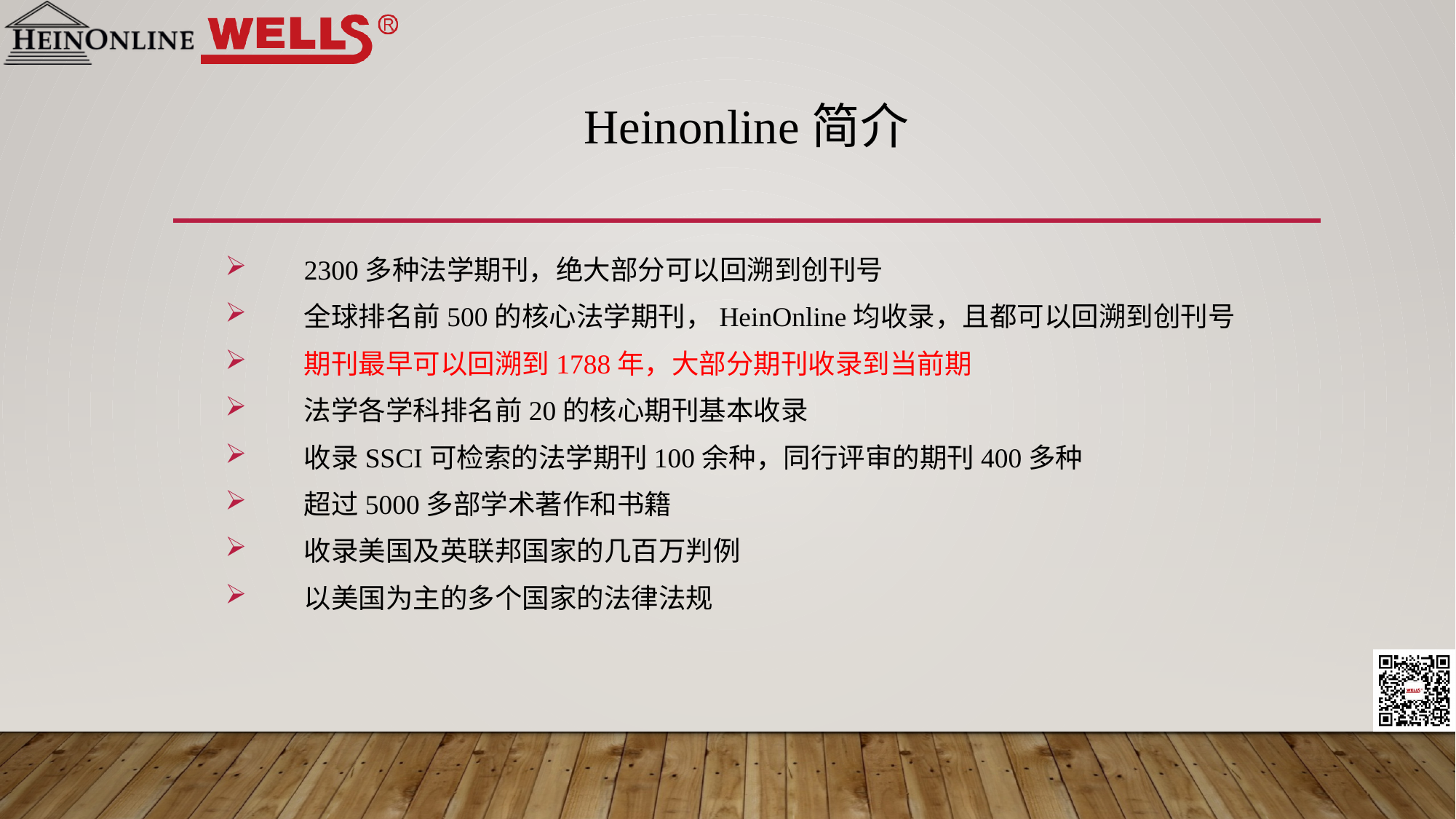

# Heinonline简介
2300多种法学期刊，绝大部分可以回溯到创刊号
全球排名前500的核心法学期刊，HeinOnline均收录，且都可以回溯到创刊号
期刊最早可以回溯到1788年，大部分期刊收录到当前期
法学各学科排名前20的核心期刊基本收录
收录SSCI可检索的法学期刊100余种，同行评审的期刊400多种
超过5000多部学术著作和书籍
收录美国及英联邦国家的几百万判例
以美国为主的多个国家的法律法规